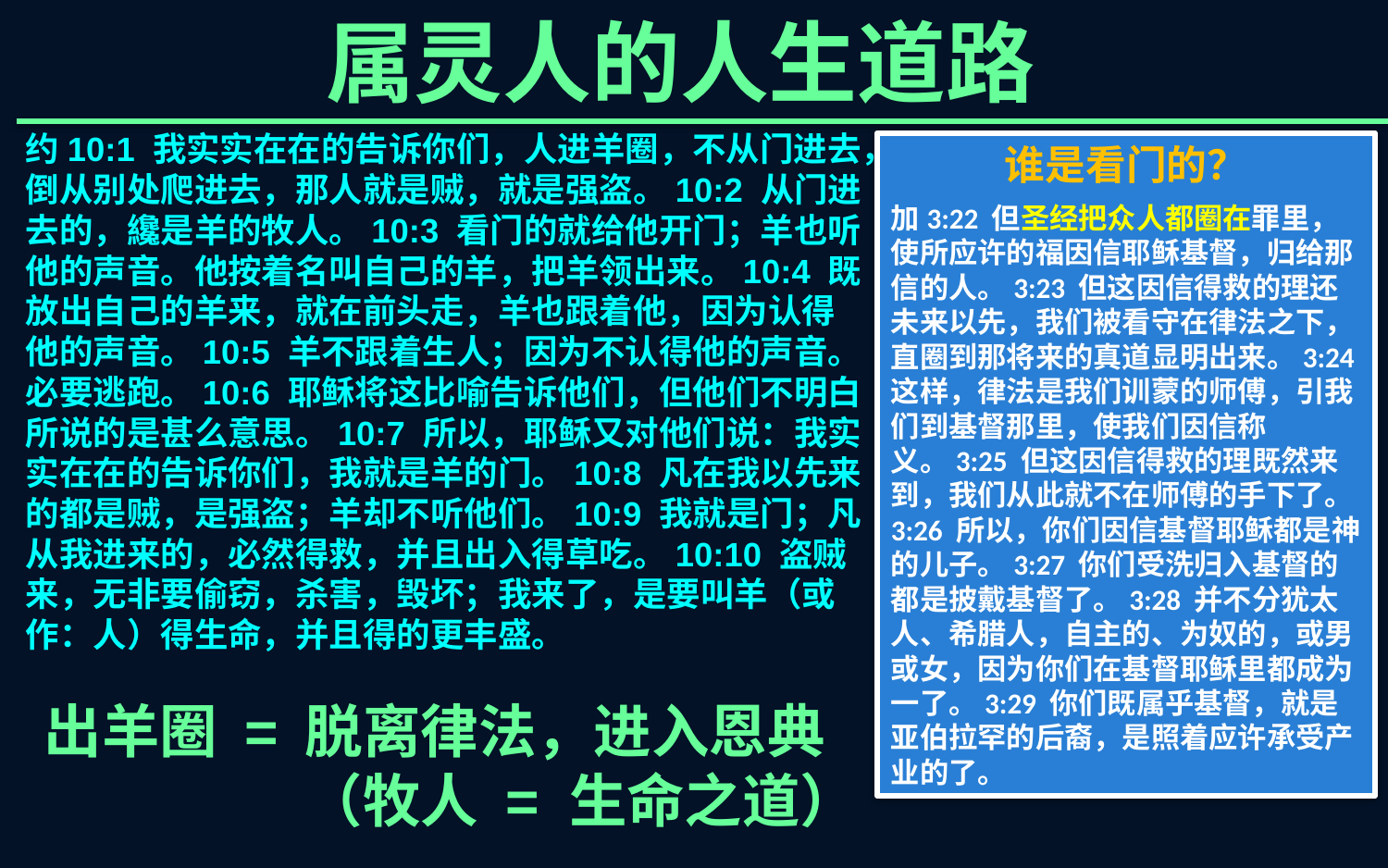

属灵人的人生道路
约10:1 我实实在在的告诉你们，人进羊圈，不从门进去，倒从别处爬进去，那人就是贼，就是强盗。10:2 从门进去的，纔是羊的牧人。10:3 看门的就给他开门；羊也听他的声音。他按着名叫自己的羊，把羊领出来。10:4 既放出自己的羊来，就在前头走，羊也跟着他，因为认得他的声音。10:5 羊不跟着生人；因为不认得他的声音。必要逃跑。10:6 耶稣将这比喻告诉他们，但他们不明白所说的是甚么意思。10:7 所以，耶稣又对他们说：我实实在在的告诉你们，我就是羊的门。10:8 凡在我以先来的都是贼，是强盗；羊却不听他们。10:9 我就是门；凡从我进来的，必然得救，并且出入得草吃。10:10 盗贼来，无非要偷窃，杀害，毁坏；我来了，是要叫羊（或作：人）得生命，并且得的更丰盛。
谁是看门的？
加3:22 但圣经把众人都圈在罪里，使所应许的福因信耶稣基督，归给那信的人。3:23 但这因信得救的理还未来以先，我们被看守在律法之下，直圈到那将来的真道显明出来。3:24 这样，律法是我们训蒙的师傅，引我们到基督那里，使我们因信称义。3:25 但这因信得救的理既然来到，我们从此就不在师傅的手下了。3:26 所以，你们因信基督耶稣都是神的儿子。3:27 你们受洗归入基督的都是披戴基督了。3:28 并不分犹太人、希腊人，自主的、为奴的，或男或女，因为你们在基督耶稣里都成为一了。3:29 你们既属乎基督，就是亚伯拉罕的后裔，是照着应许承受产业的了。
出羊圈 =
脱离律法，进入恩典
（牧人 = 生命之道）